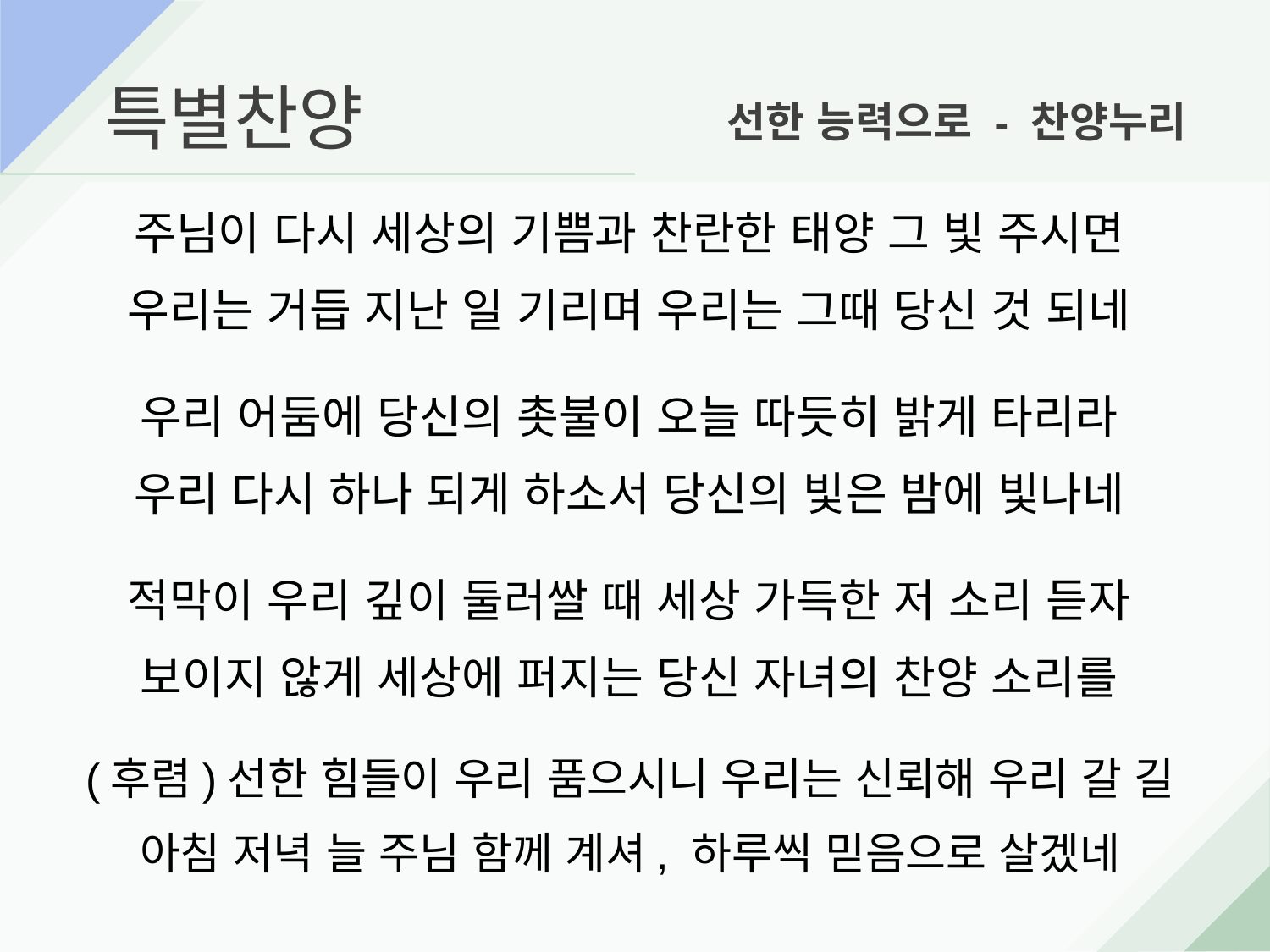

특별찬양
 선한 능력으로 - 찬양누리
주님이 다시 세상의 기쁨과 찬란한 태양 그 빛 주시면
우리는 거듭 지난 일 기리며 우리는 그때 당신 것 되네

우리 어둠에 당신의 촛불이 오늘 따듯히 밝게 타리라
우리 다시 하나 되게 하소서 당신의 빛은 밤에 빛나네

적막이 우리 깊이 둘러쌀 때 세상 가득한 저 소리 듣자
보이지 않게 세상에 퍼지는 당신 자녀의 찬양 소리를

(후렴)선한 힘들이 우리 품으시니 우리는 신뢰해 우리 갈 길
아침 저녁 늘 주님 함께 계셔, 하루씩 믿음으로 살겠네